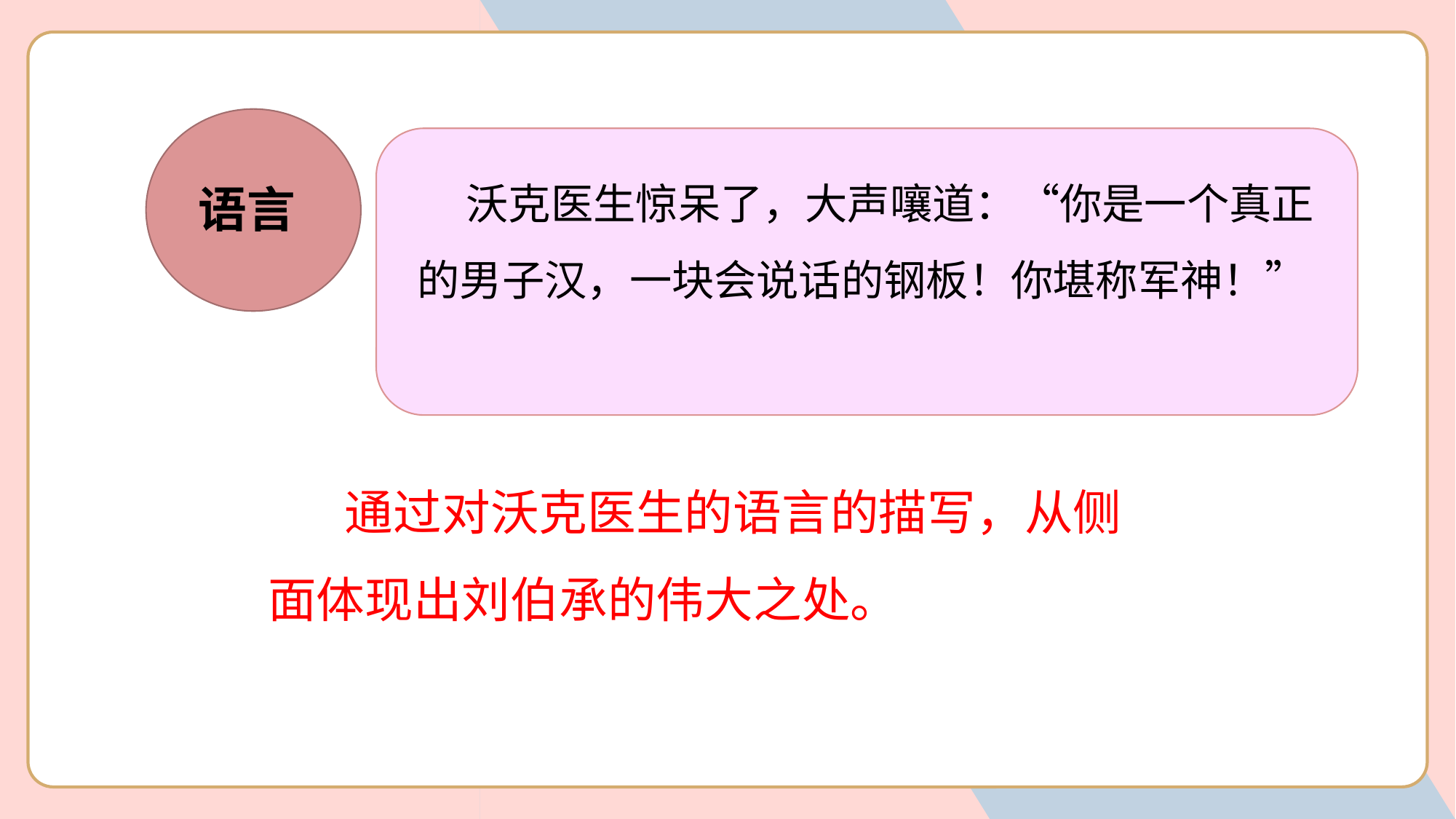

沃克医生惊呆了，大声嚷道：“你是一个真正的男子汉，一块会说话的钢板！你堪称军神！”
 语言
      通过对沃克医生的语言的描写，从侧面体现出刘伯承的伟大之处。